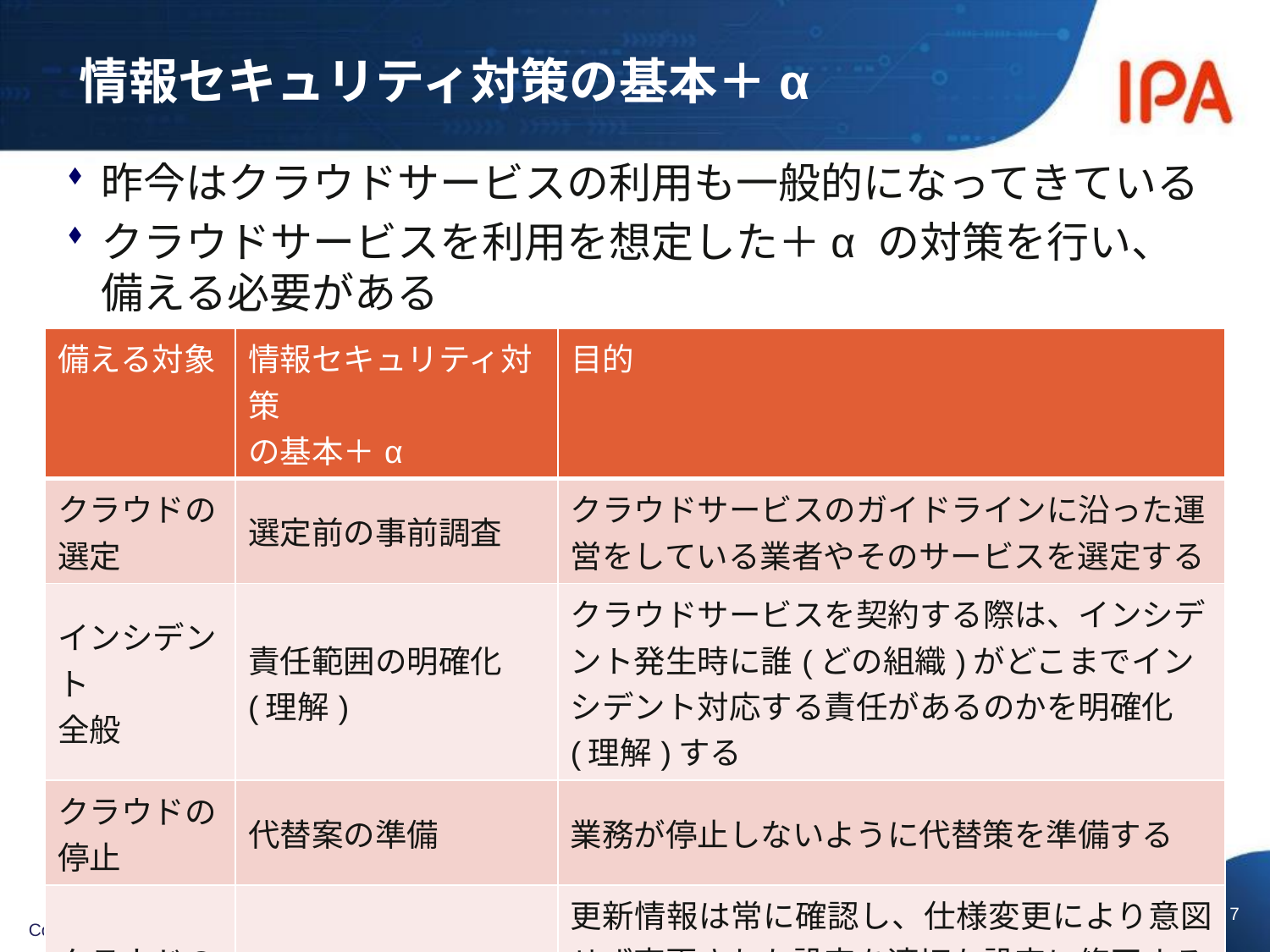

# 情報セキュリティ対策の基本＋α
昨今はクラウドサービスの利用も一般的になってきている
クラウドサービスを利用を想定した＋α の対策を行い、
備える必要がある
| 備える対象 | 情報セキュリティ対策 の基本＋α | 目的 |
| --- | --- | --- |
| クラウドの 選定 | 選定前の事前調査 | クラウドサービスのガイドラインに沿った運営をしている業者やそのサービスを選定する |
| インシデント 全般 | 責任範囲の明確化 (理解) | クラウドサービスを契約する際は、インシデント発生時に誰(どの組織)がどこまでインシデント対応する責任があるのかを明確化(理解)する |
| クラウドの 停止 | 代替案の準備 | 業務が停止しないように代替策を準備する |
| クラウドの 仕様変更 | 設定の見直し | 更新情報は常に確認し、仕様変更により意図せず変更された設定を適切な設定に修正する(設定不備により発生する情報漏えいや攻撃を防止する) |
7
Copyright © 2025  独立行政法人情報処理推進機構